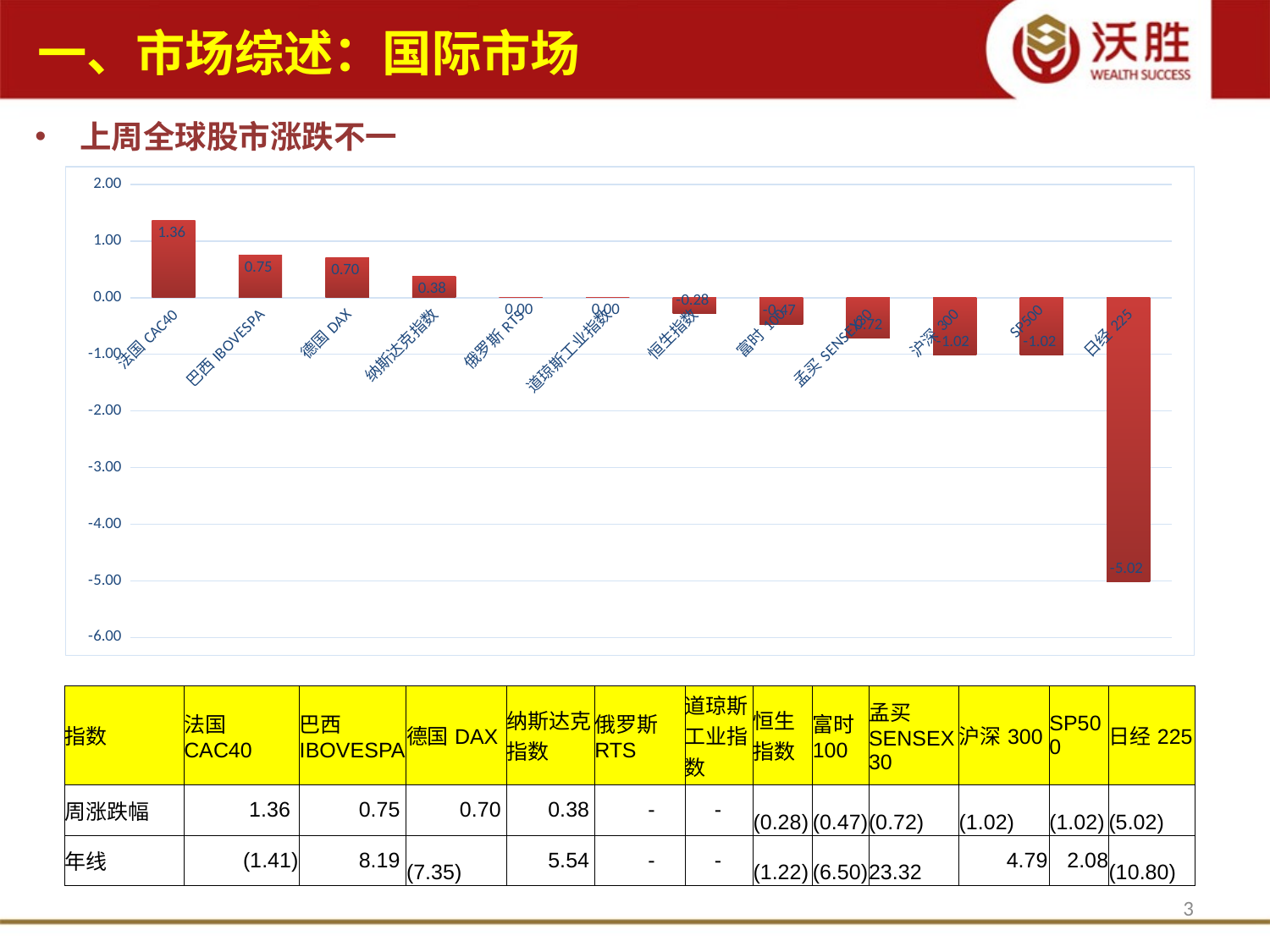

一、市场综述：国际市场

 上周全球股市涨跌不一

### Chart

| Category |  |
|---|---|
| 法国CAC40 | 1.364399664147764 |
| 巴西IBOVESPA | 0.7452325995329412 |
| 德国DAX | 0.6992983122857455 |
| 纳斯达克指数 | 0.38 |
| 俄罗斯RTS | 0.0 |
| 道琼斯工业指数 | 0.0 |
| 恒生指数 | -0.28295422750854726 |
| 富时100 | -0.46814101644014894 |
| 孟买SENSEX30 | -0.718132376685443 |
| 沪深300 | -1.015773947427212 |
| SP500 | -1.0161951178566109 |
| 日经225 | -5.019688834715086 |
| 指数 | 法国CAC40 | 巴西IBOVESPA | 德国DAX | 纳斯达克指数 | 俄罗斯RTS | 道琼斯工业指数 | 恒生指数 | 富时100 | 孟买SENSEX30 | 沪深300 | SP500 | 日经225 |
| --- | --- | --- | --- | --- | --- | --- | --- | --- | --- | --- | --- | --- |
| 周涨跌幅 | 1.36 | 0.75 | 0.70 | 0.38 | - | - | (0.28) | (0.47) | (0.72) | (1.02) | (1.02) | (5.02) |
| 年线 | (1.41) | 8.19 | (7.35) | 5.54 | - | - | (1.22) | (6.50) | 23.32 | 4.79 | 2.08 | (10.80) |
3